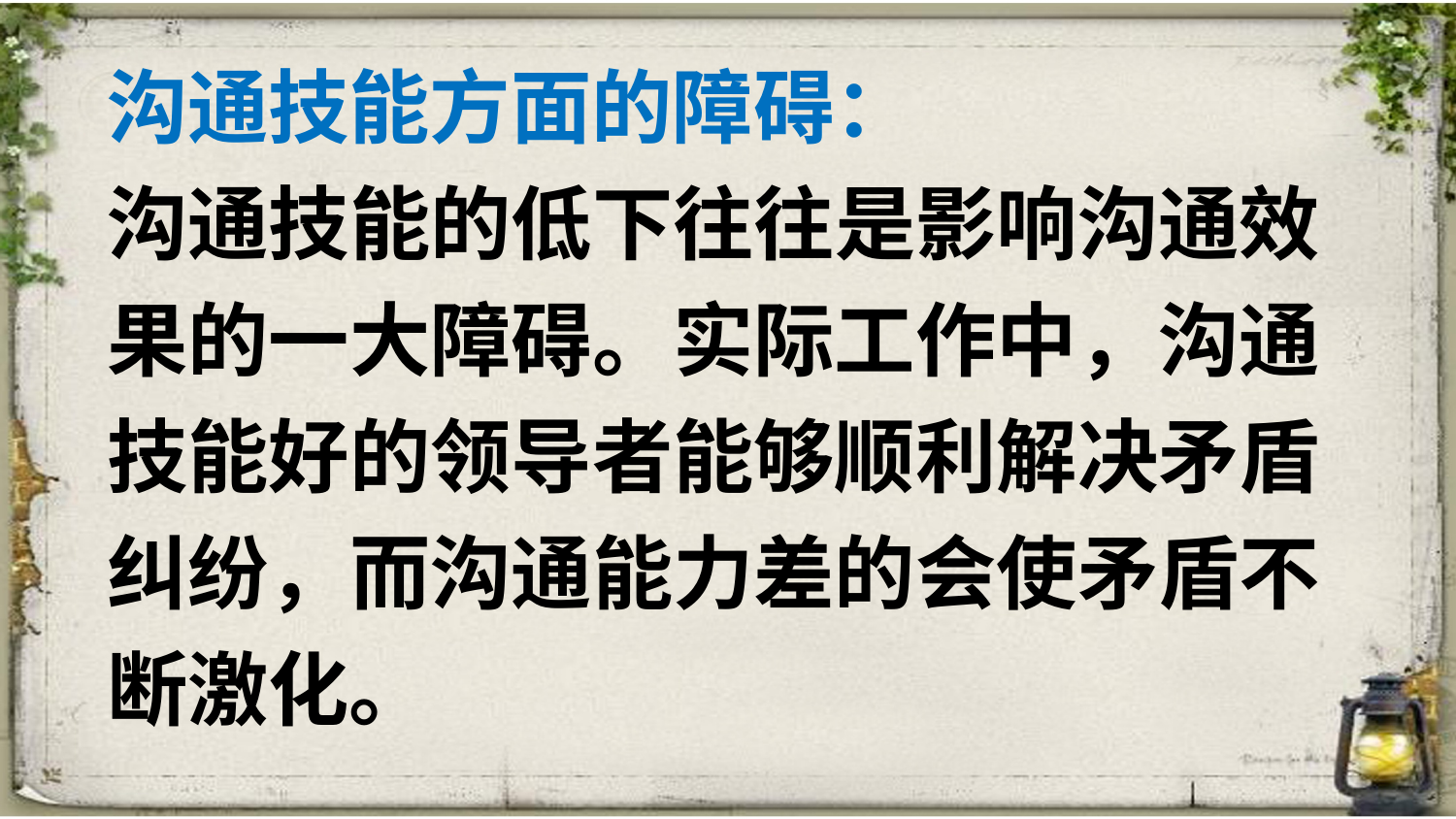

沟通技能方面的障碍：
沟通技能的低下往往是影响沟通效果的一大障碍。实际工作中，沟通技能好的领导者能够顺利解决矛盾纠纷，而沟通能力差的会使矛盾不断激化。